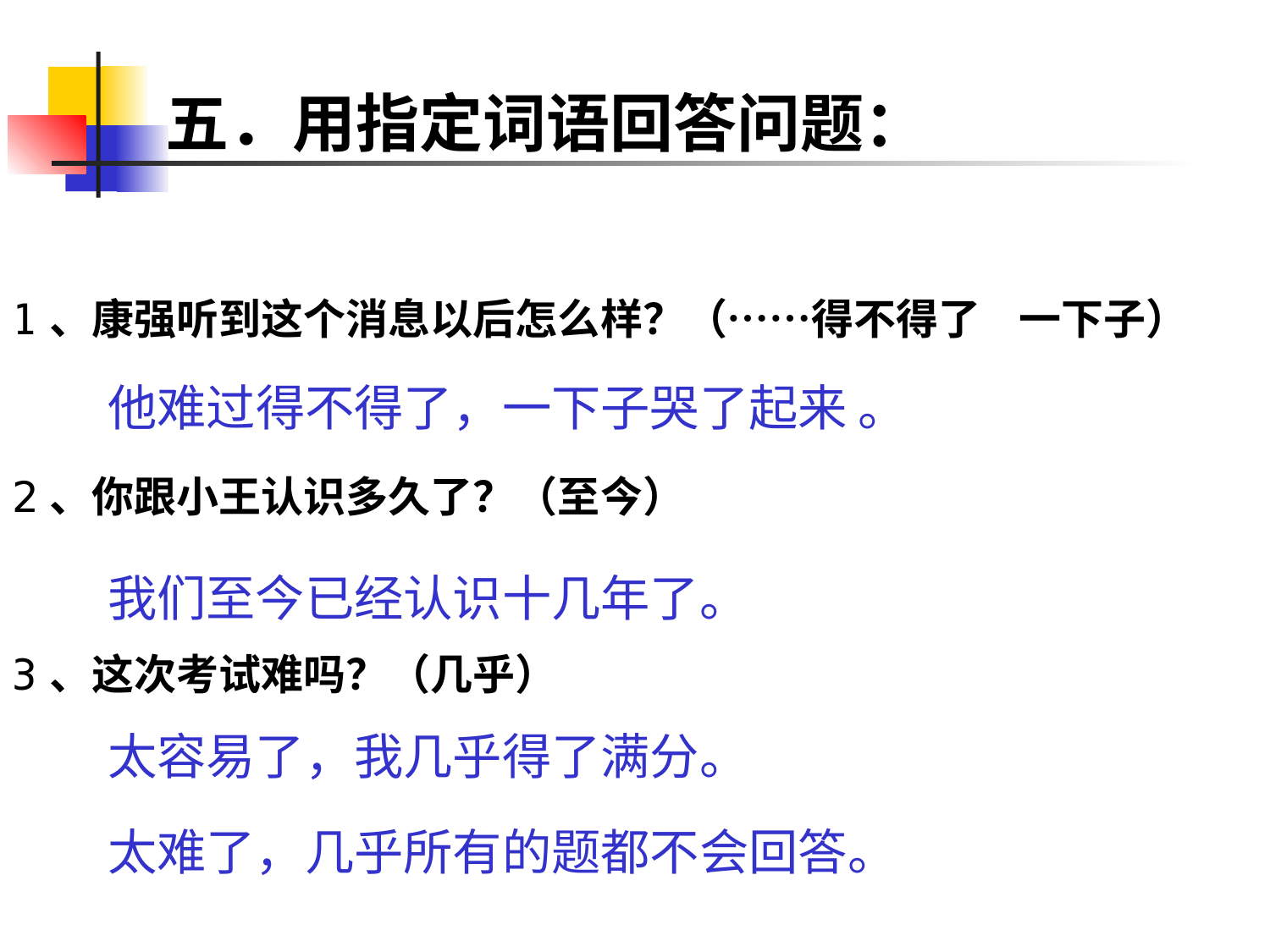

# 五．用指定词语回答问题：
1、康强听到这个消息以后怎么样？（……得不得了    一下子）

2、你跟小王认识多久了？（至今）

3、这次考试难吗？（几乎）
他难过得不得了，一下子哭了起来 。
我们至今已经认识十几年了。
太容易了，我几乎得了满分。
太难了，几乎所有的题都不会回答。